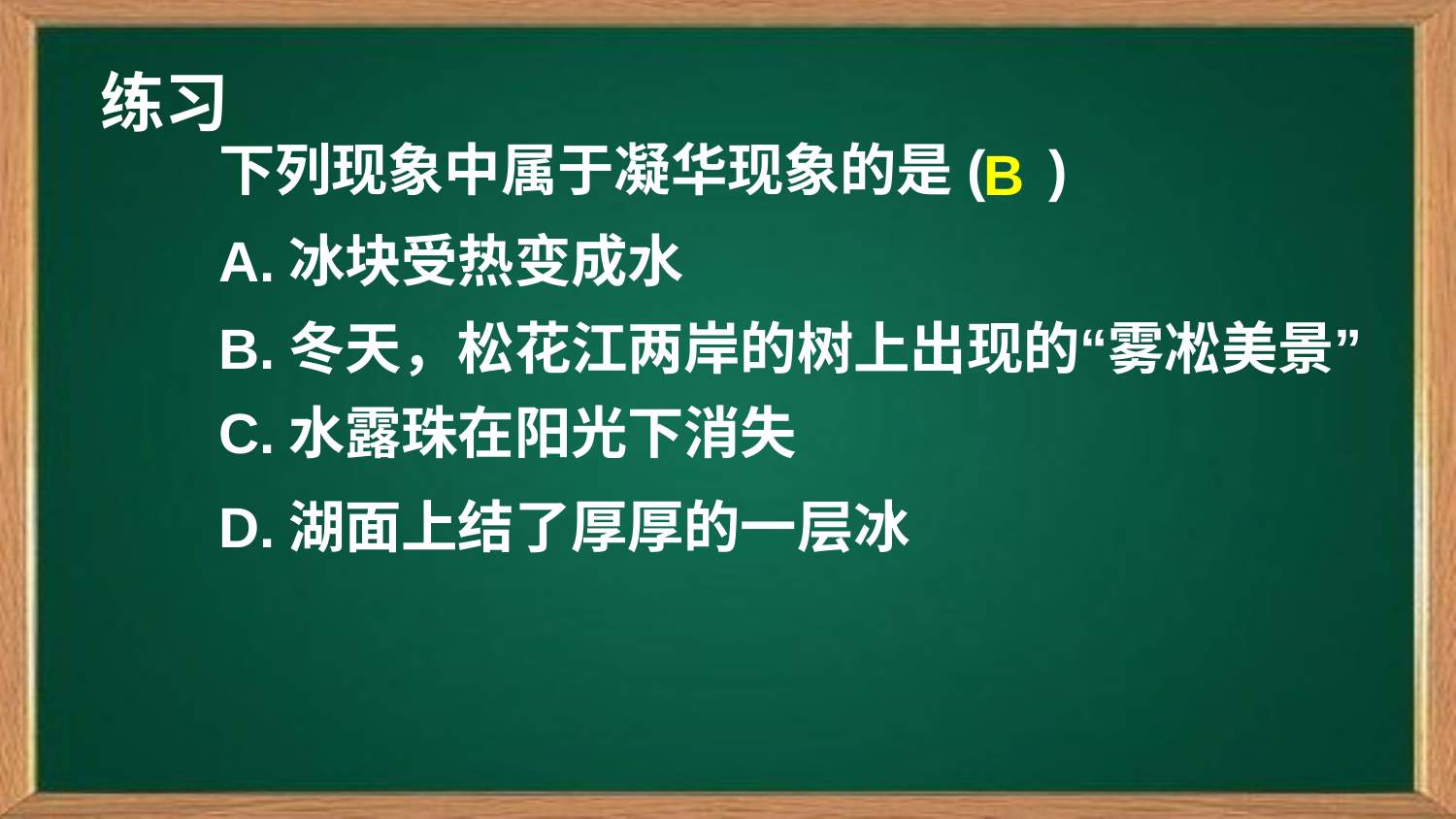

练习
下列现象中属于凝华现象的是(    )
B
A.冰块受热变成水
B.冬天，松花江两岸的树上出现的“雾凇美景”
C.水露珠在阳光下消失
D.湖面上结了厚厚的一层冰